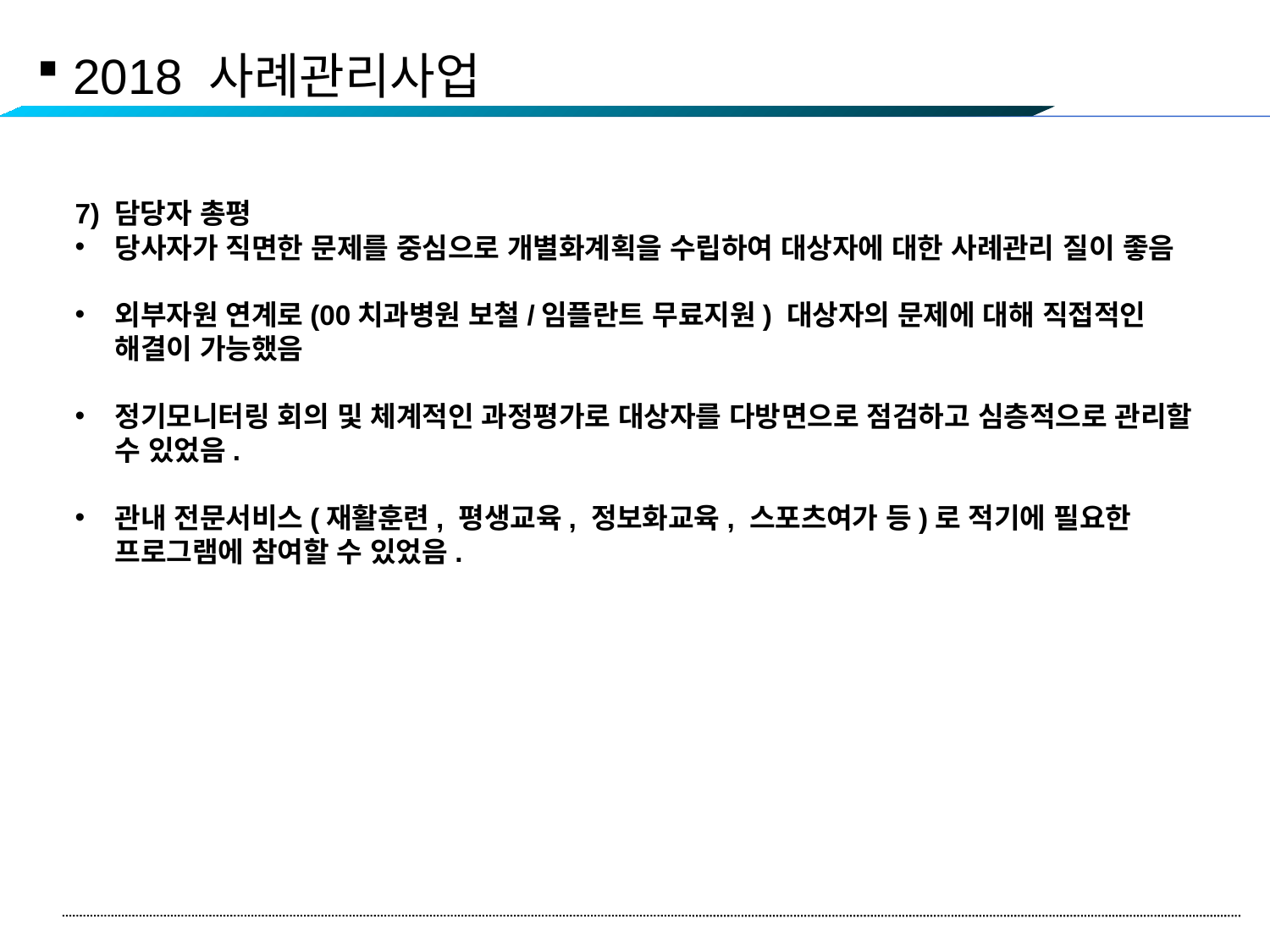

2018 사례관리사업

7) 담당자 총평
당사자가 직면한 문제를 중심으로 개별화계획을 수립하여 대상자에 대한 사례관리 질이 좋음

외부자원 연계로(00치과병원 보철/임플란트 무료지원) 대상자의 문제에 대해 직접적인 해결이 가능했음

정기모니터링 회의 및 체계적인 과정평가로 대상자를 다방면으로 점검하고 심층적으로 관리할 수 있었음.

관내 전문서비스(재활훈련, 평생교육, 정보화교육, 스포츠여가 등)로 적기에 필요한 프로그램에 참여할 수 있었음.